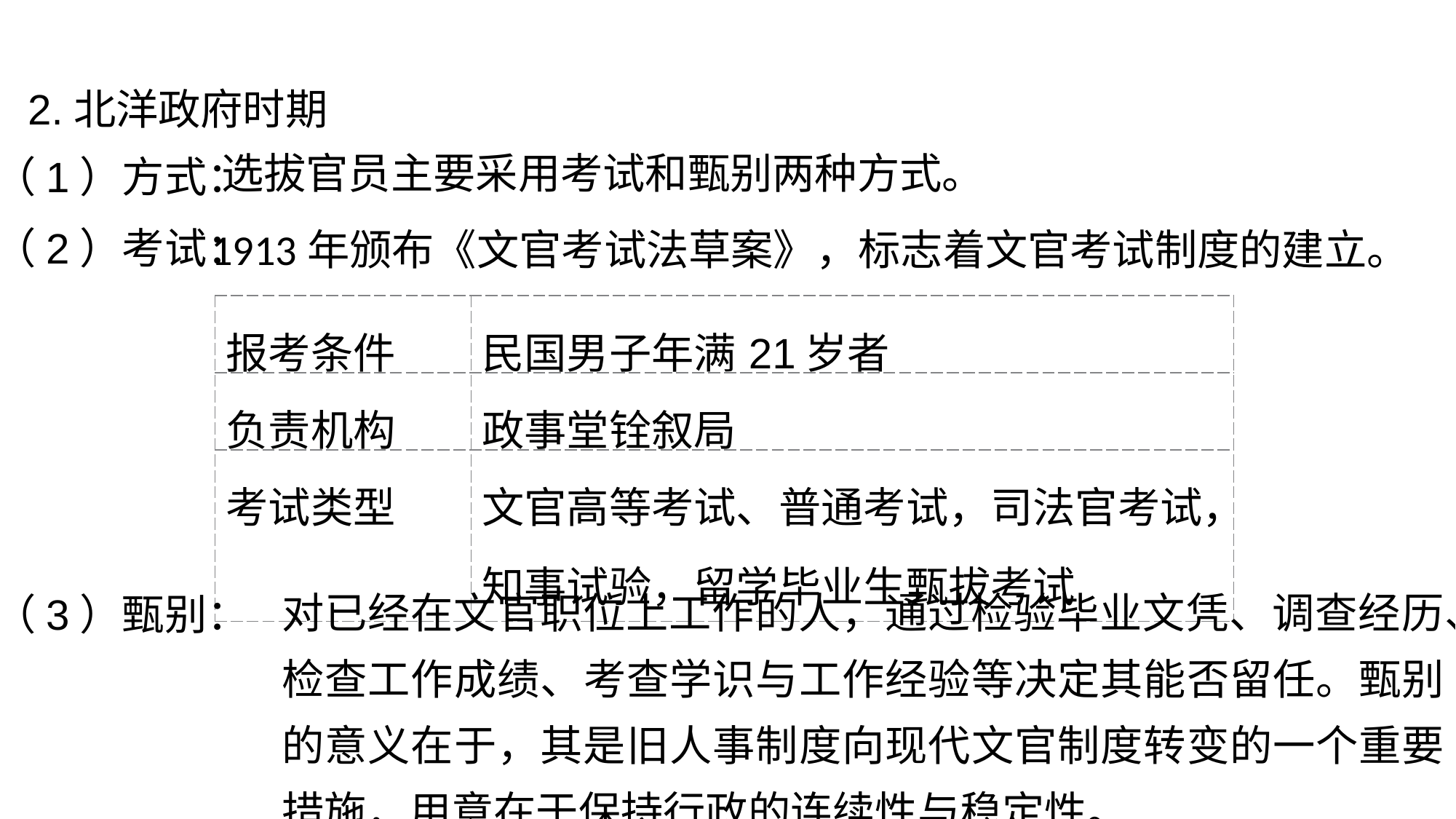

2.北洋政府时期
选拔官员主要采用考试和甄别两种方式。
（1）方式：
（2）考试：
1913年颁布《文官考试法草案》，标志着文官考试制度的建立。
| 报考条件 | 民国男子年满21岁者 |
| --- | --- |
| 负责机构 | 政事堂铨叙局 |
| 考试类型 | 文官高等考试、普通考试，司法官考试，知事试验，留学毕业生甄拔考试 |
对已经在文官职位上工作的人，通过检验毕业文凭、调查经历、检查工作成绩、考查学识与工作经验等决定其能否留任。甄别的意义在于，其是旧人事制度向现代文官制度转变的一个重要措施，用意在于保持行政的连续性与稳定性。
（3）甄别：